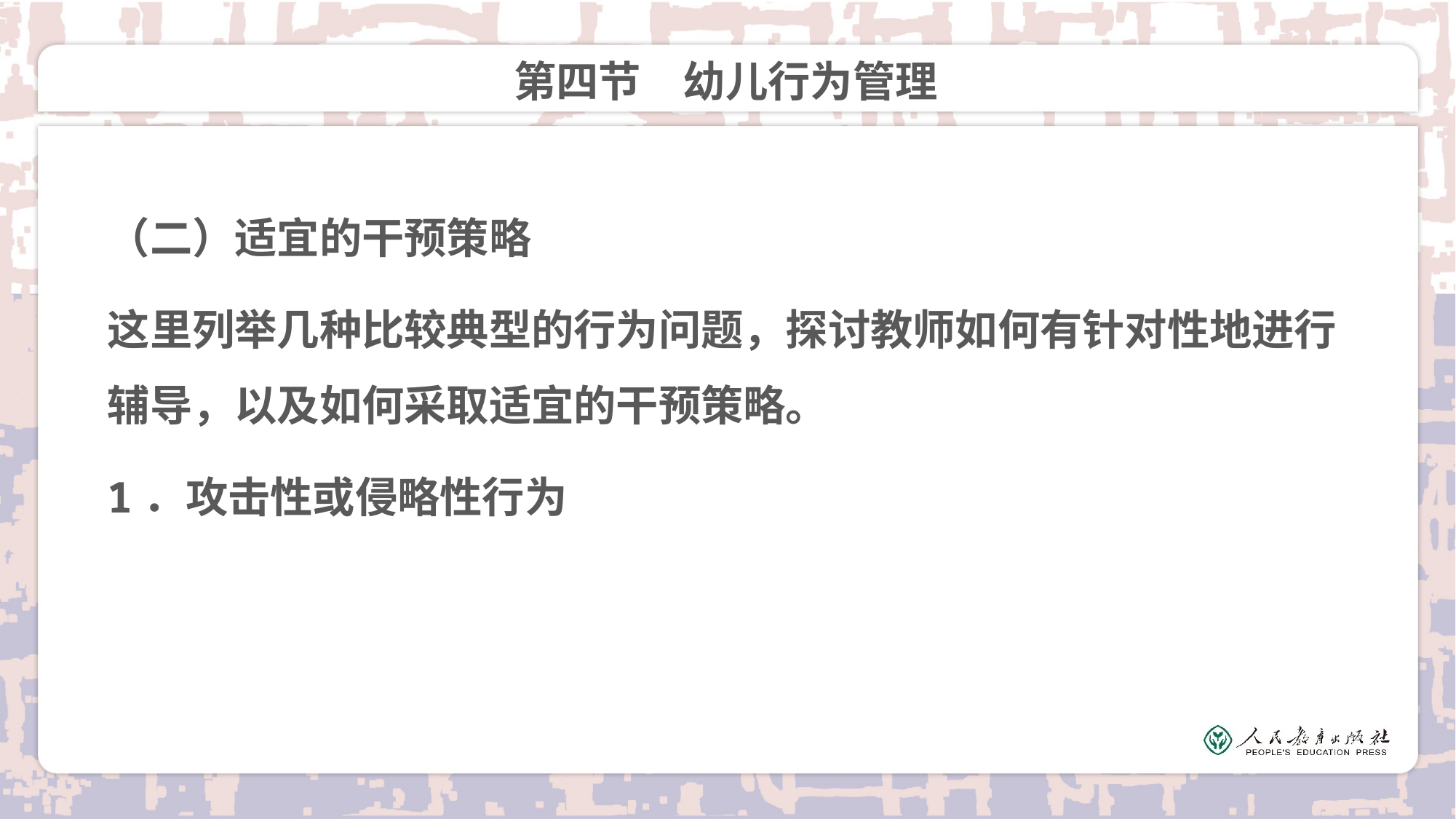

# 第四节　幼儿行为管理
（二）适宜的干预策略
这里列举几种比较典型的行为问题，探讨教师如何有针对性地进行辅导，以及如何采取适宜的干预策略。
1．攻击性或侵略性行为